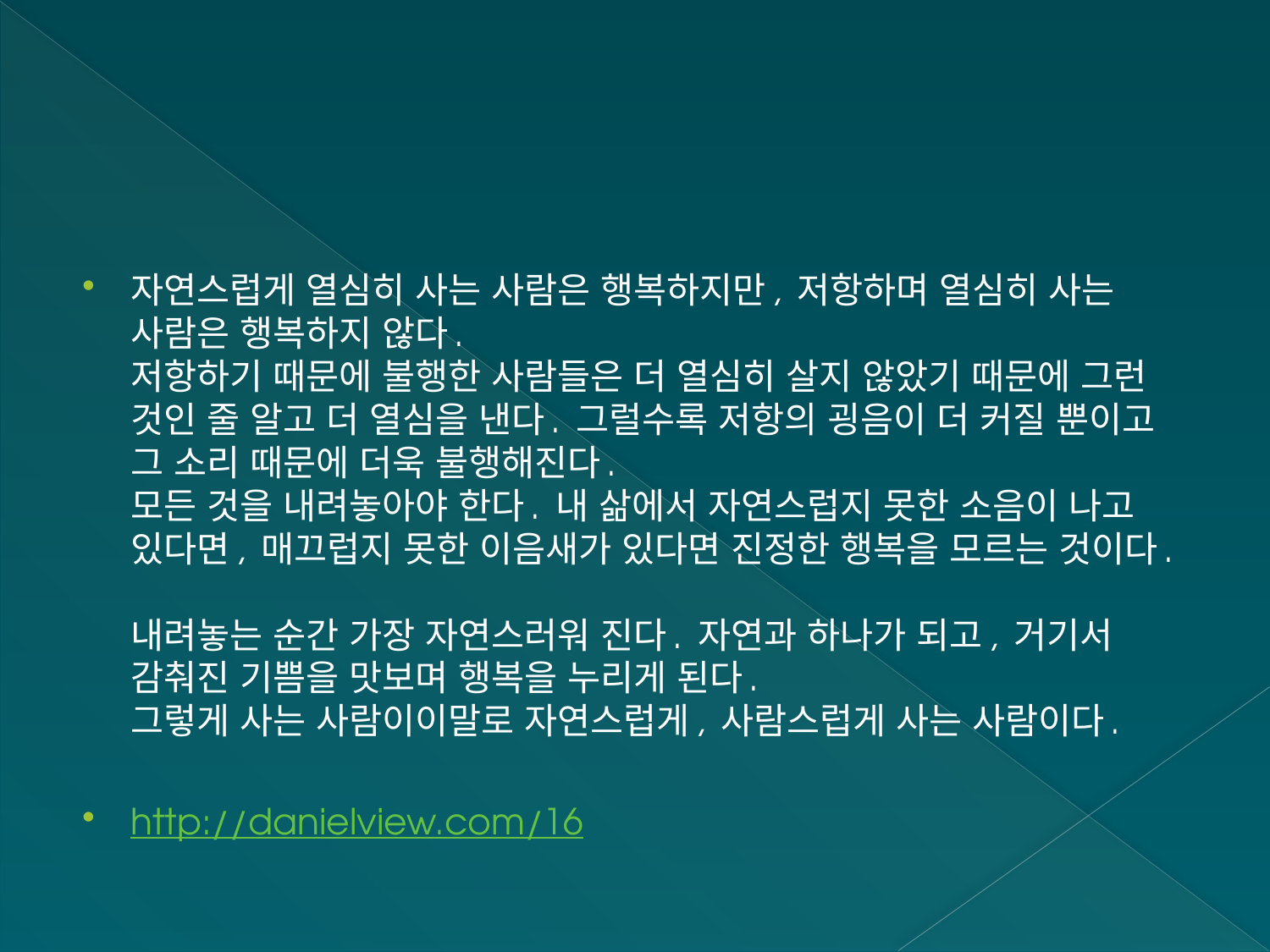

#
자연스럽게 열심히 사는 사람은 행복하지만, 저항하며 열심히 사는 사람은 행복하지 않다.
저항하기 때문에 불행한 사람들은 더 열심히 살지 않았기 때문에 그런 것인 줄 알고 더 열심을 낸다. 그럴수록 저항의 굉음이 더 커질 뿐이고 그 소리 때문에 더욱 불행해진다.
모든 것을 내려놓아야 한다. 내 삶에서 자연스럽지 못한 소음이 나고 있다면, 매끄럽지 못한 이음새가 있다면 진정한 행복을 모르는 것이다.
내려놓는 순간 가장 자연스러워 진다. 자연과 하나가 되고, 거기서 감춰진 기쁨을 맛보며 행복을 누리게 된다.
그렇게 사는 사람이이말로 자연스럽게, 사람스럽게 사는 사람이다.

http://danielview.com/16